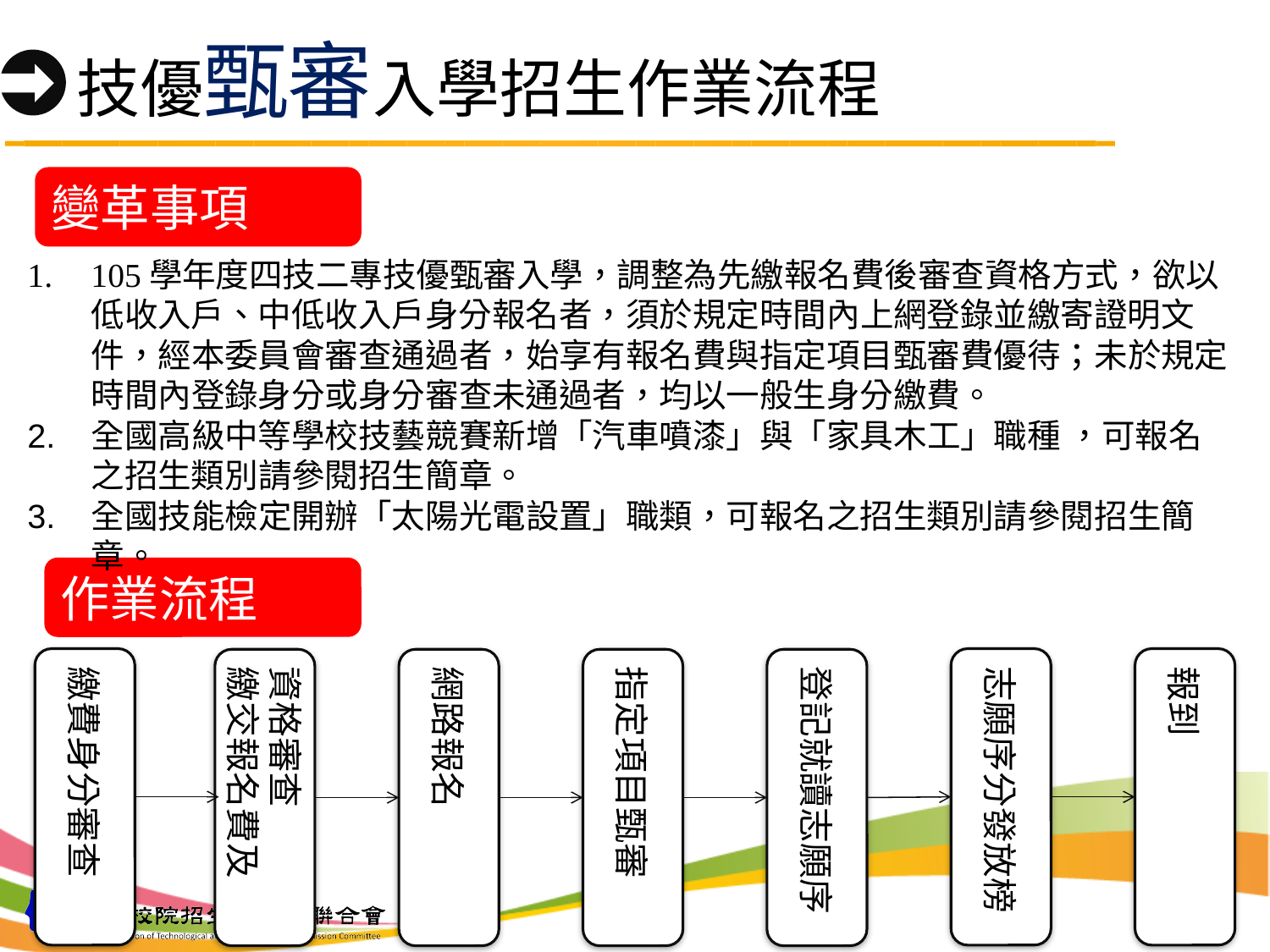

# 技優甄審入學招生作業流程

變革事項
105學年度四技二專技優甄審入學，調整為先繳報名費後審查資格方式，欲以低收入戶、中低收入戶身分報名者，須於規定時間內上網登錄並繳寄證明文件，經本委員會審查通過者，始享有報名費與指定項目甄審費優待；未於規定時間內登錄身分或身分審查未通過者，均以一般生身分繳費。
全國高級中等學校技藝競賽新增「汽車噴漆」與「家具木工」職種 ，可報名之招生類別請參閱招生簡章。
全國技能檢定開辦「太陽光電設置」職類，可報名之招生類別請參閱招生簡章。
作業流程
繳費身分審查
志願序分發放榜
報到
資格審查
繳交報名費及
網路報名
指定項目甄審
登記就讀志願序
32